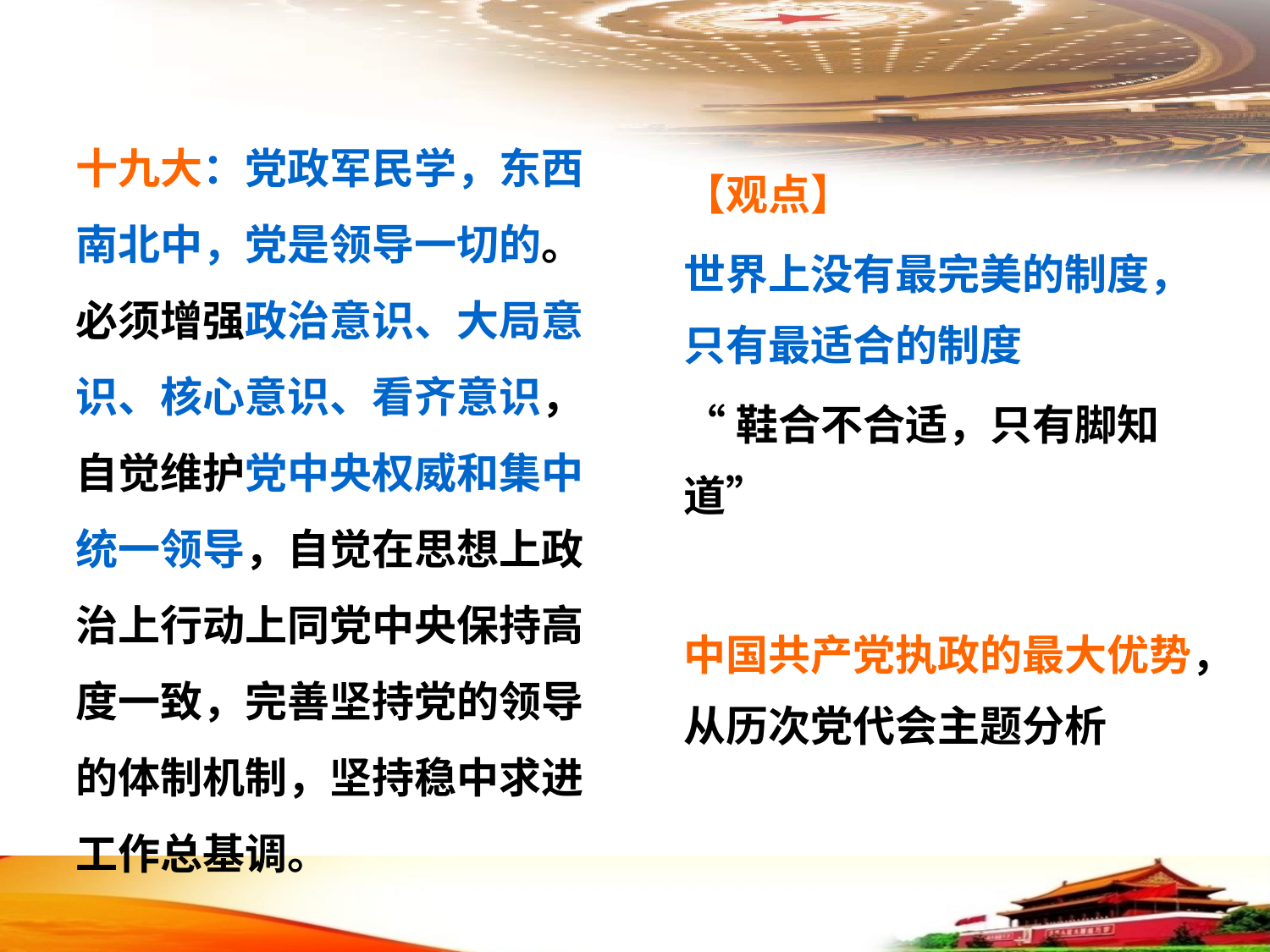

#
十九大：党政军民学，东西南北中，党是领导一切的。必须增强政治意识、大局意识、核心意识、看齐意识，自觉维护党中央权威和集中统一领导，自觉在思想上政治上行动上同党中央保持高度一致，完善坚持党的领导的体制机制，坚持稳中求进工作总基调。

【观点】
世界上没有最完美的制度，只有最适合的制度
“鞋合不合适，只有脚知道”

中国共产党执政的最大优势，从历次党代会主题分析